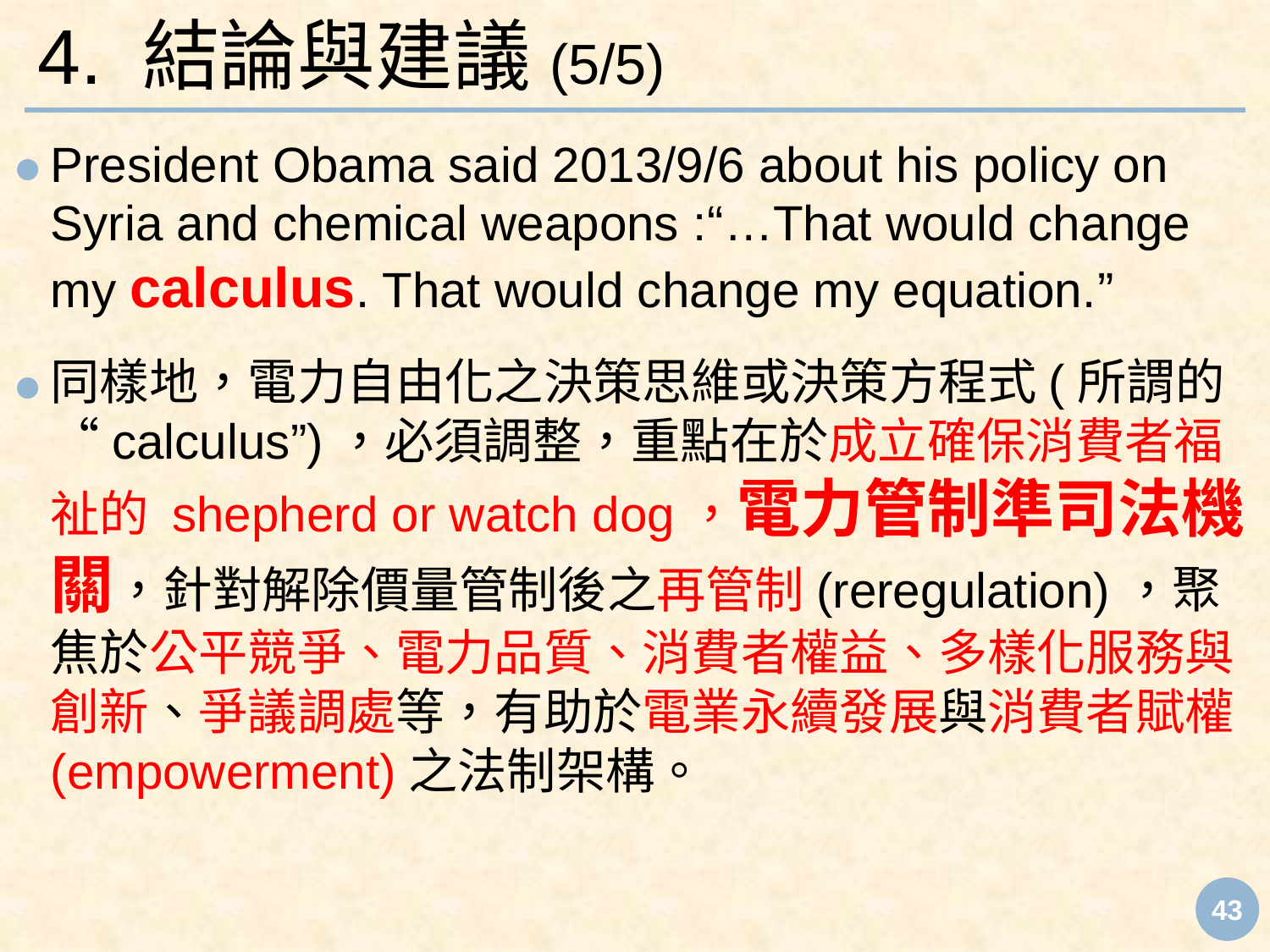

# 4. 結論與建議(5/5)
President Obama said 2013/9/6 about his policy on Syria and chemical weapons :“…That would change my calculus. That would change my equation.”
同樣地，電力自由化之決策思維或決策方程式(所謂的“calculus”)，必須調整，重點在於成立確保消費者福祉的 shepherd or watch dog，電力管制準司法機關，針對解除價量管制後之再管制(reregulation)，聚焦於公平競爭、電力品質、消費者權益、多樣化服務與創新、爭議調處等，有助於電業永續發展與消費者賦權(empowerment)之法制架構。

43